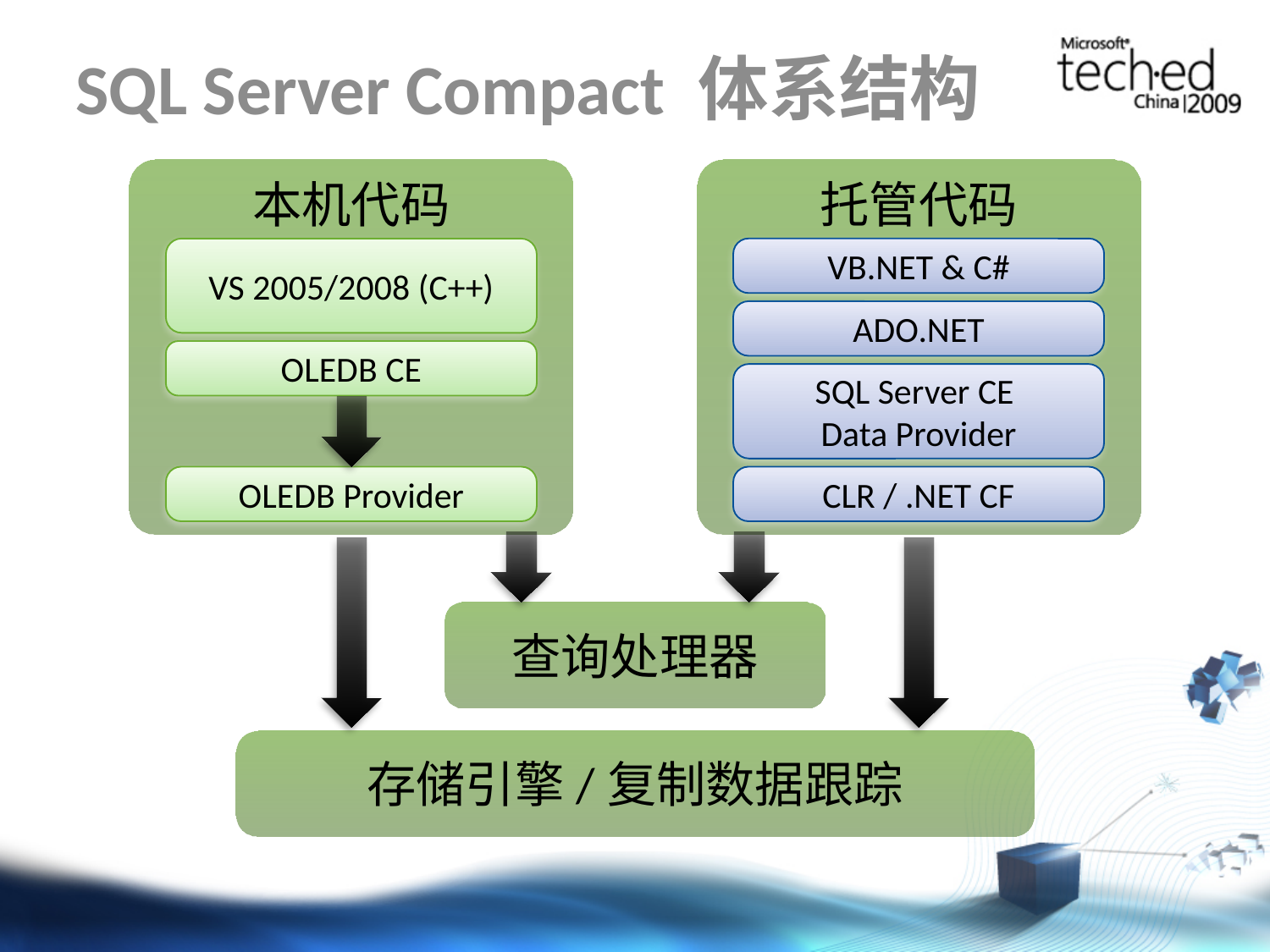

# SQL Server Compact 体系结构
本机代码
托管代码
VS 2005/2008 (C++)
VB.NET & C#
ADO.NET
OLEDB CE
SQL Server CE
Data Provider

OLEDB Provider
CLR / .NET CF

查询处理器
存储引擎/复制数据跟踪